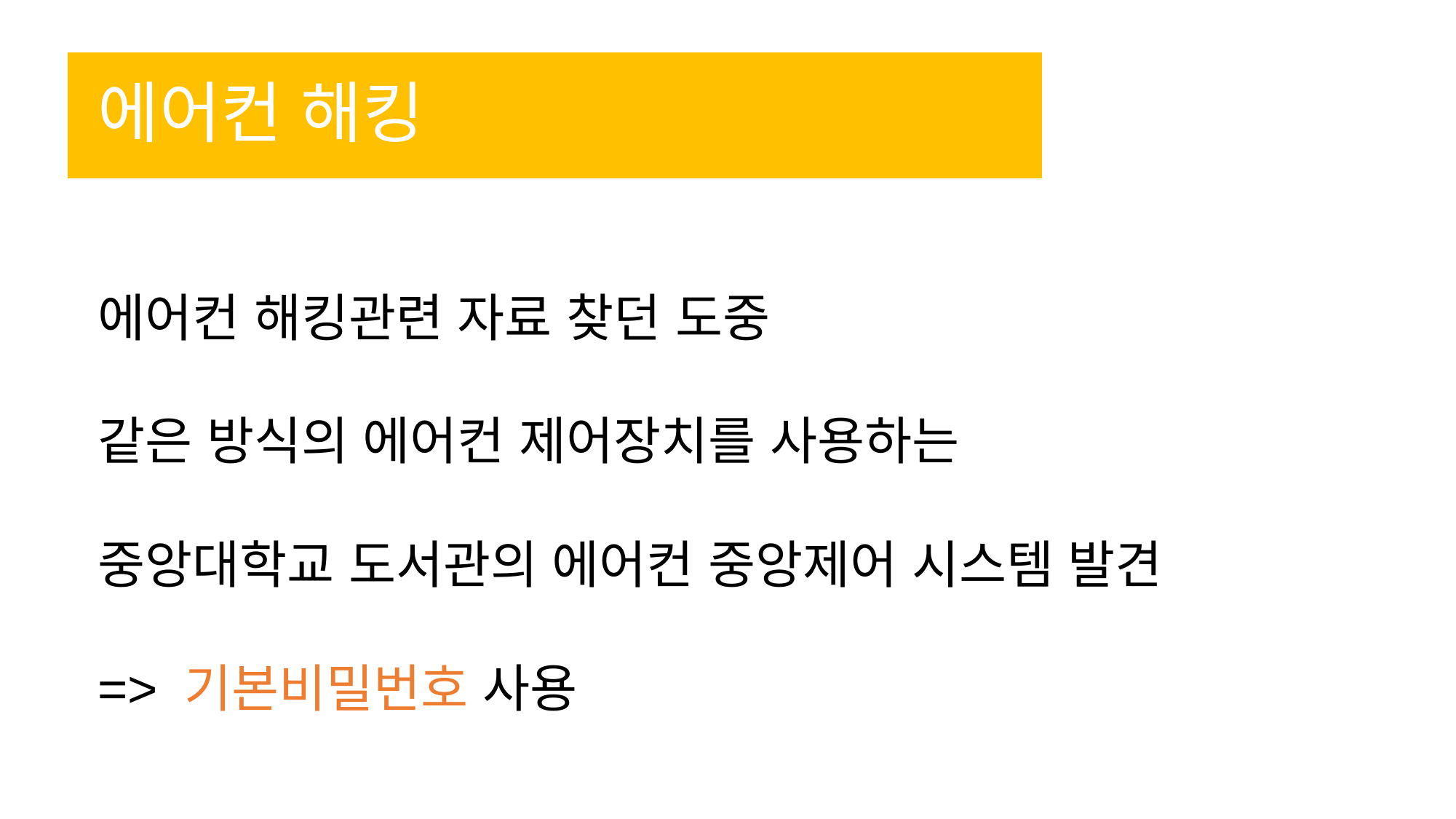

# 에어컨 해킹

에어컨 해킹관련 자료 찾던 도중

같은 방식의 에어컨 제어장치를 사용하는

중앙대학교 도서관의 에어컨 중앙제어 시스템 발견

=> 기본비밀번호 사용